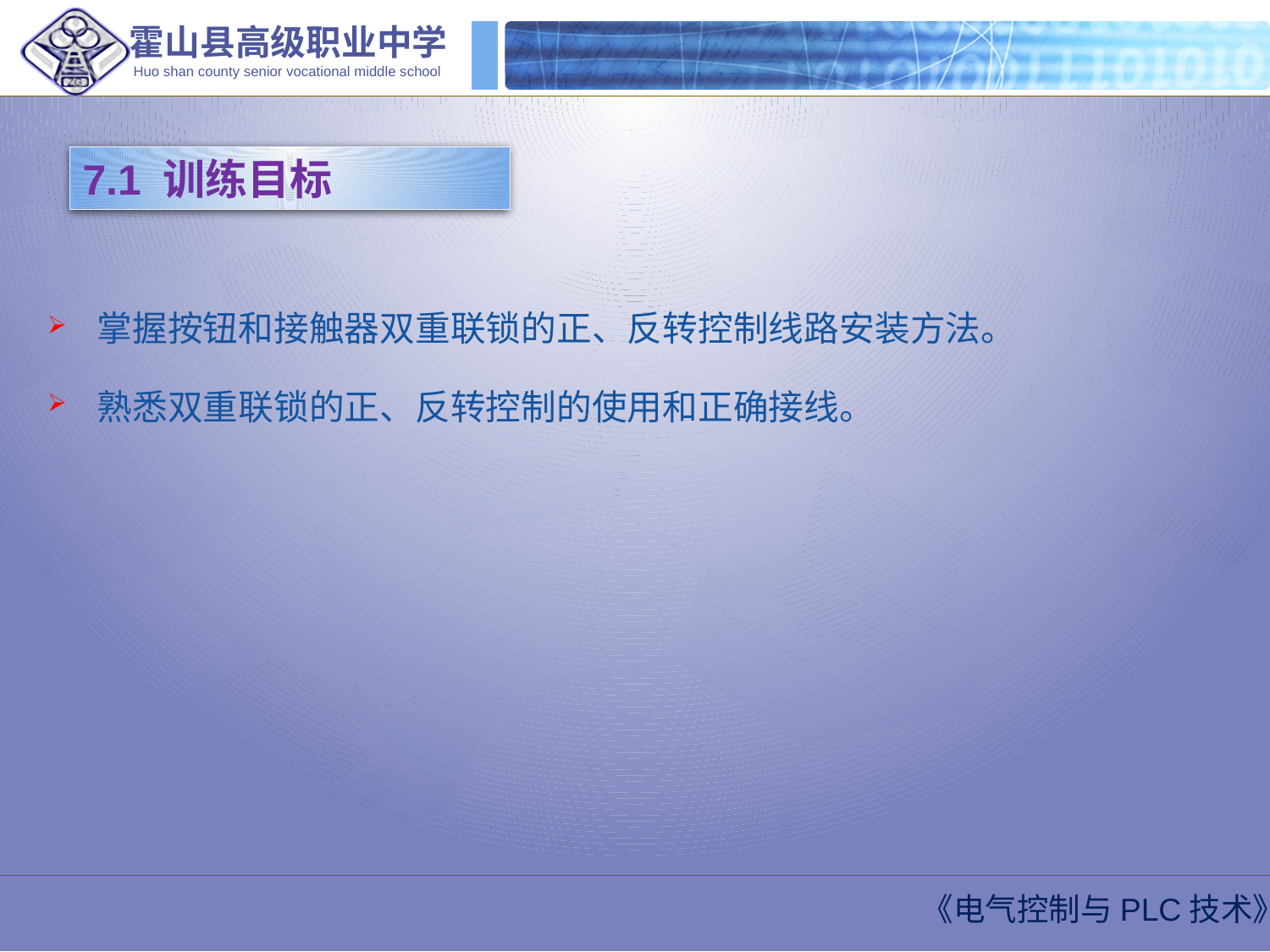

7.1 训练目标
掌握按钮和接触器双重联锁的正、反转控制线路安装方法。
熟悉双重联锁的正、反转控制的使用和正确接线。